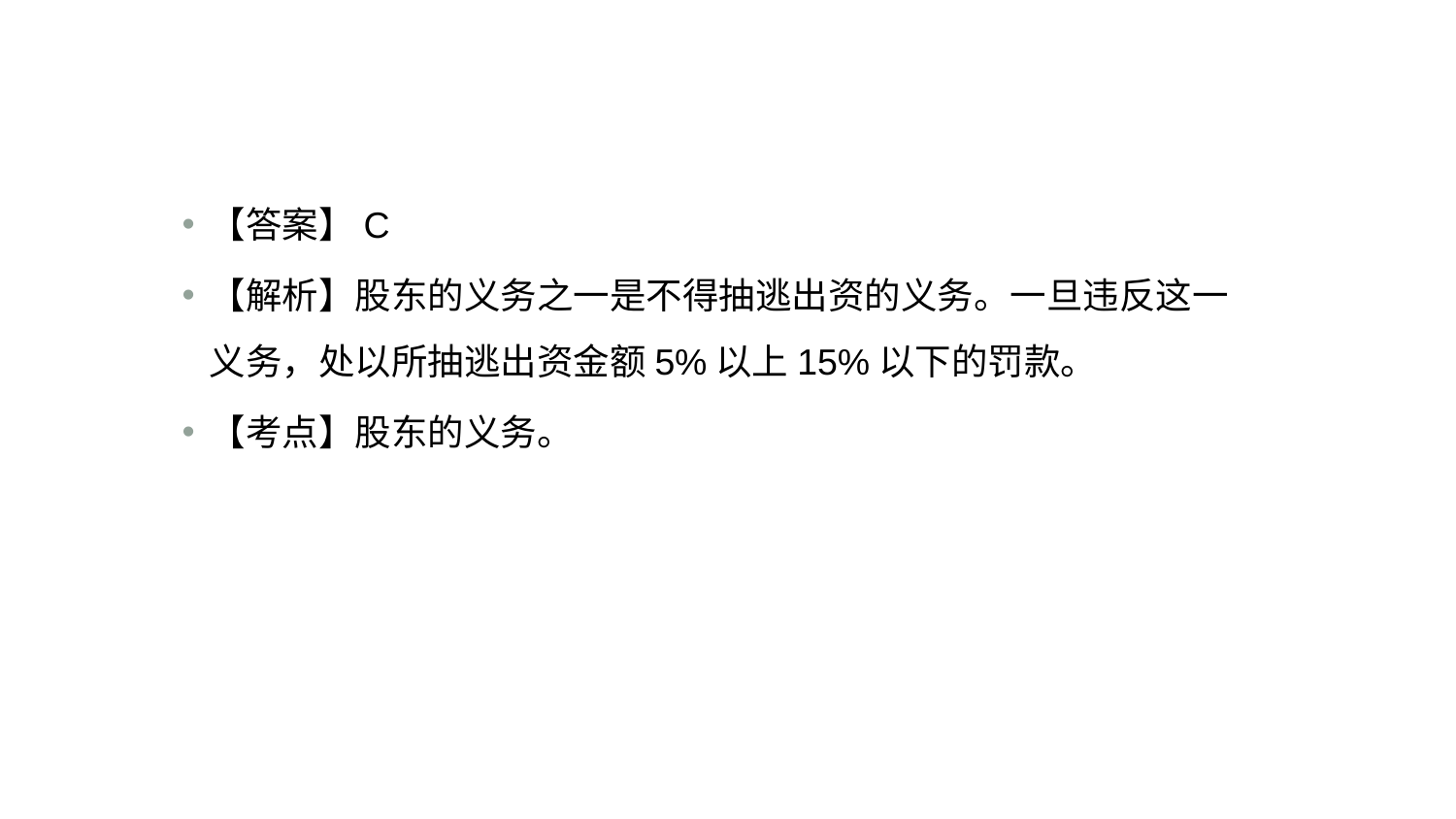

#
【答案】C
【解析】股东的义务之一是不得抽逃出资的义务。一旦违反这一义务，处以所抽逃出资金额5%以上15%以下的罚款。
【考点】股东的义务。